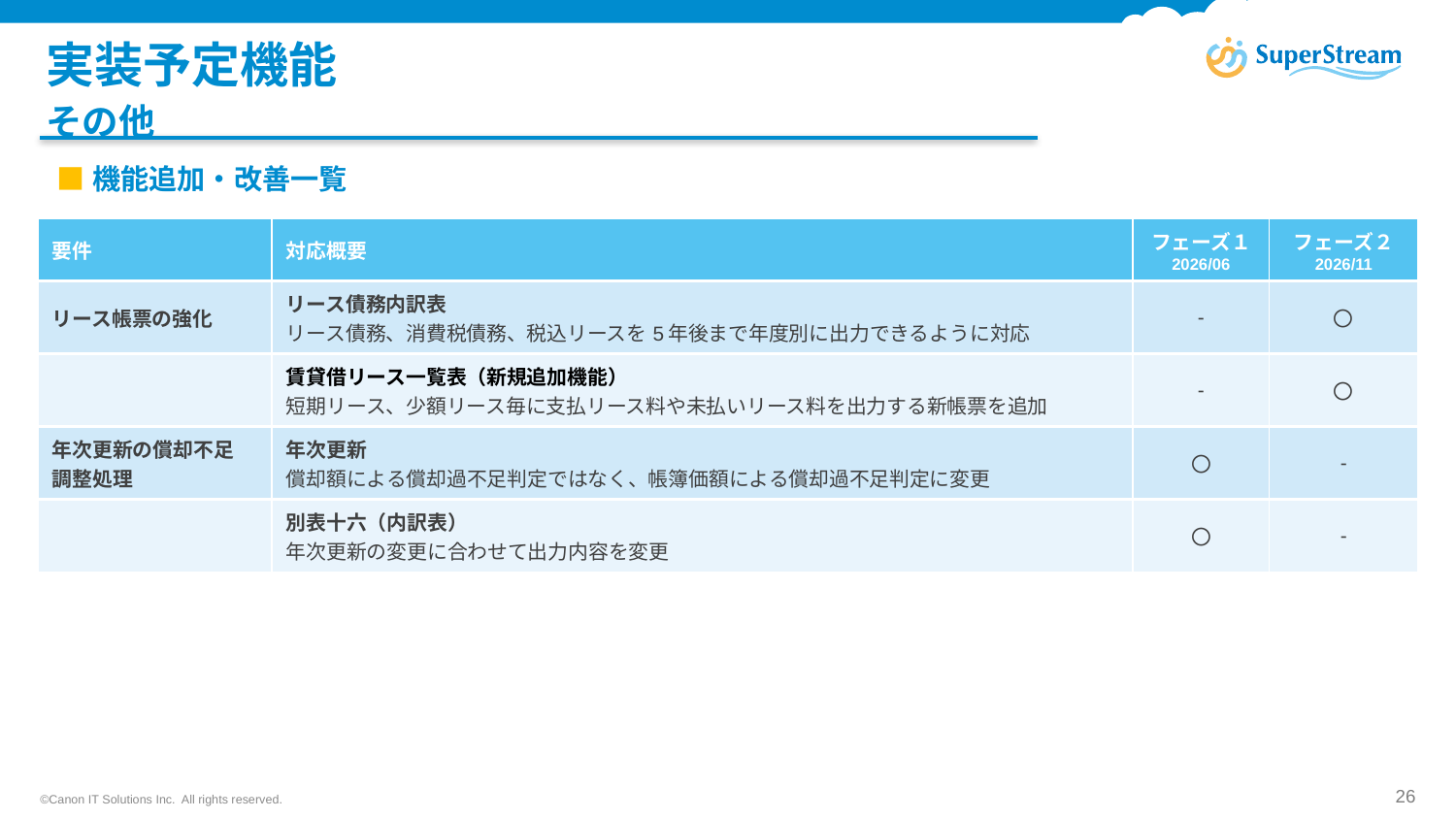

# 実装予定機能
その他
■機能追加・改善一覧
| 要件 | 対応概要 | フェーズ１ 2026/06 | フェーズ２ 2026/11 |
| --- | --- | --- | --- |
| リース帳票の強化 | リース債務内訳表 リース債務、消費税債務、税込リースを5年後まで年度別に出力できるように対応 | - | 〇 |
|  | 賃貸借リース一覧表（新規追加機能） 短期リース、少額リース毎に支払リース料や未払いリース料を出力する新帳票を追加 | - | 〇 |
| 年次更新の償却不足 調整処理 | 年次更新 償却額による償却過不足判定ではなく、帳簿価額による償却過不足判定に変更 | 〇 | - |
|  | 別表十六（内訳表） 年次更新の変更に合わせて出力内容を変更 | 〇 | - |
©Canon IT Solutions Inc.  All rights reserved.
26